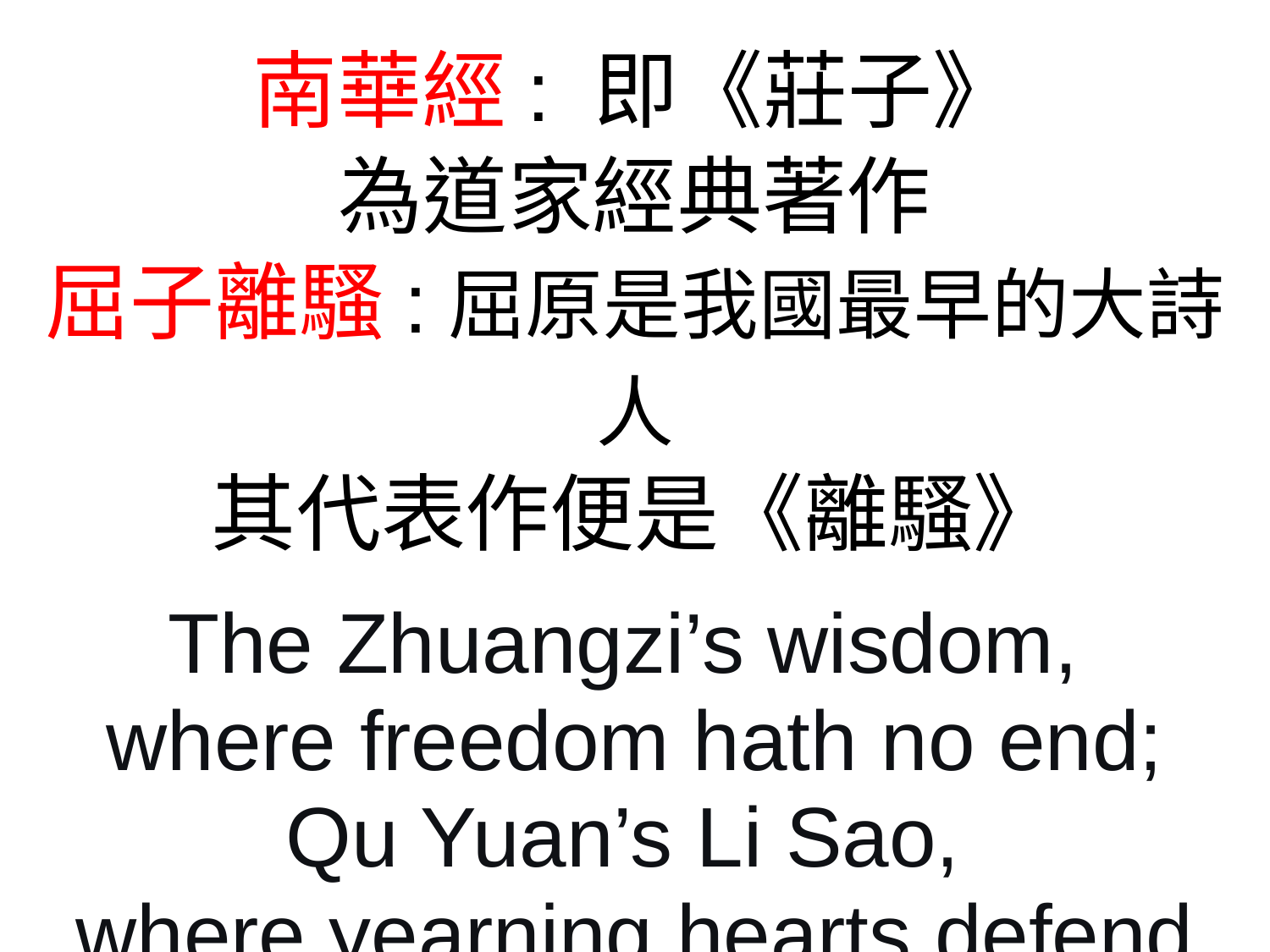

南華經: 即《莊子》
為道家經典著作
屈子離騷:屈原是我國最早的大詩人
其代表作便是《離騷》
The Zhuangzi’s wisdom,
where freedom hath no end;
Qu Yuan’s Li Sao,
where yearning hearts defend